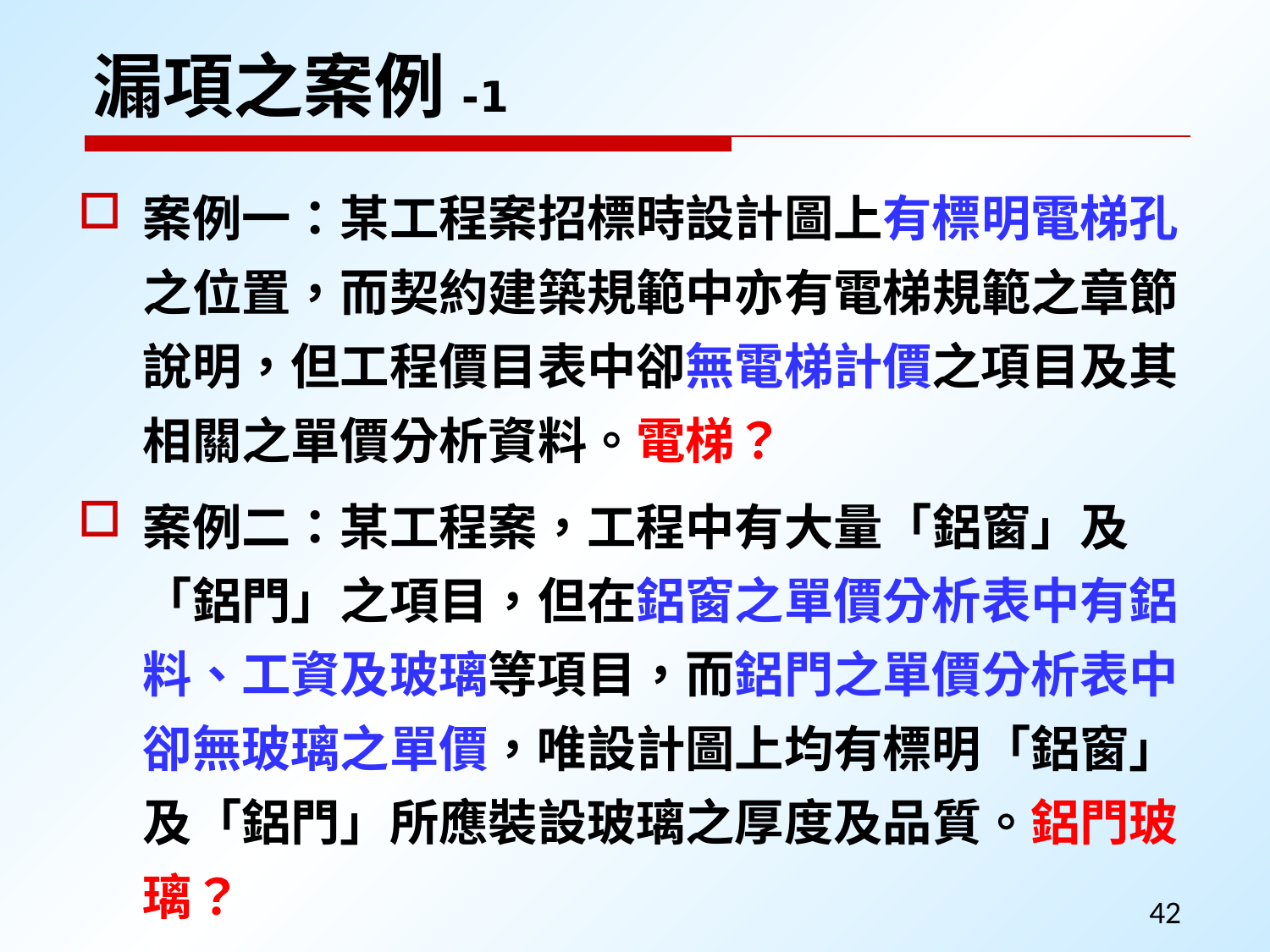

# 漏項之案例-1
案例一：某工程案招標時設計圖上有標明電梯孔之位置，而契約建築規範中亦有電梯規範之章節說明，但工程價目表中卻無電梯計價之項目及其相關之單價分析資料。電梯？
案例二：某工程案，工程中有大量「鋁窗」及「鋁門」之項目，但在鋁窗之單價分析表中有鋁料、工資及玻璃等項目，而鋁門之單價分析表中卻無玻璃之單價，唯設計圖上均有標明「鋁窗」及「鋁門」所應裝設玻璃之厚度及品質。鋁門玻璃？